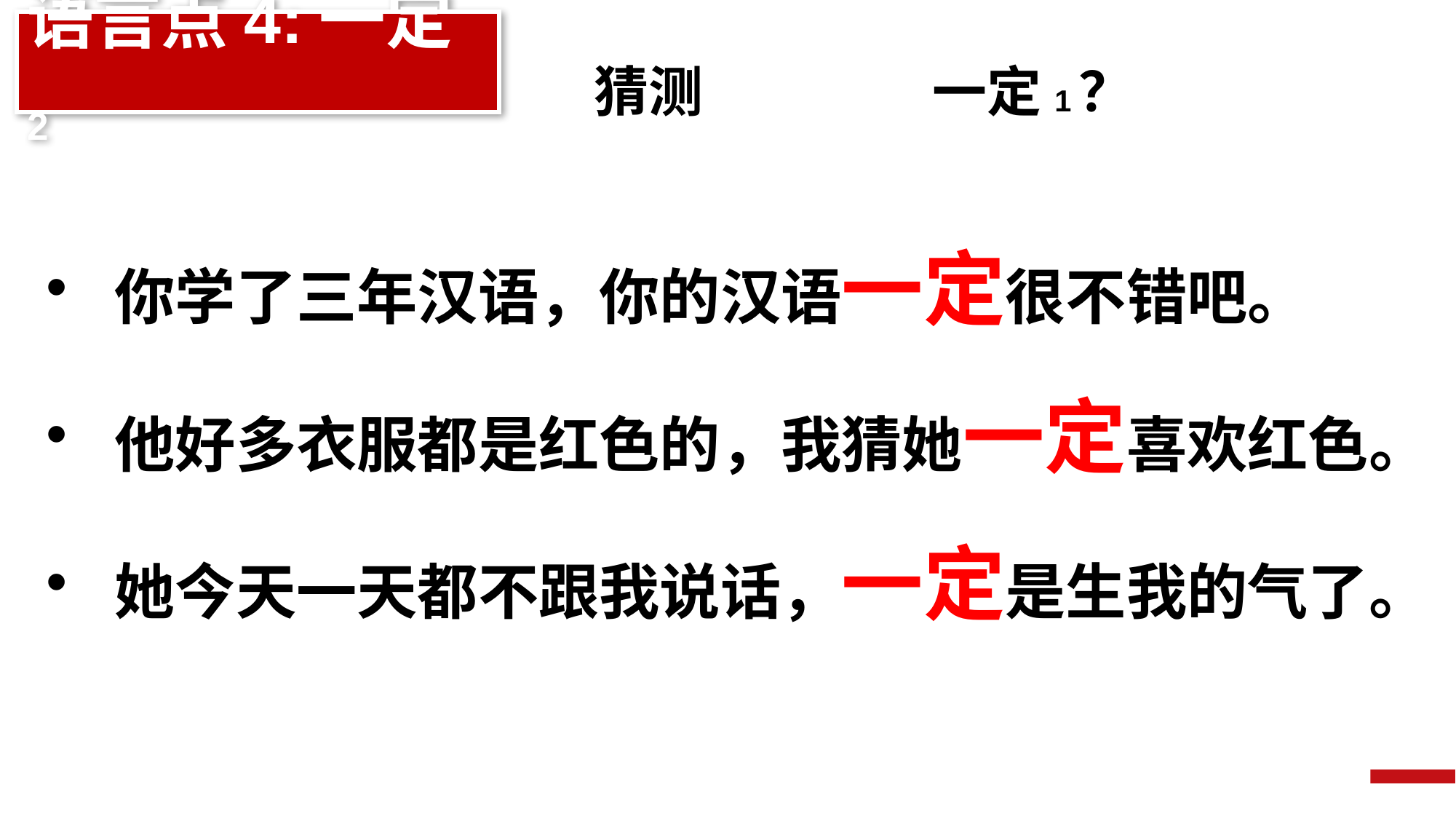

语言点4:一定2
猜测
一定1？
你学了三年汉语，你的汉语一定很不错吧。
他好多衣服都是红色的，我猜她一定喜欢红色。
她今天一天都不跟我说话，一定是生我的气了。